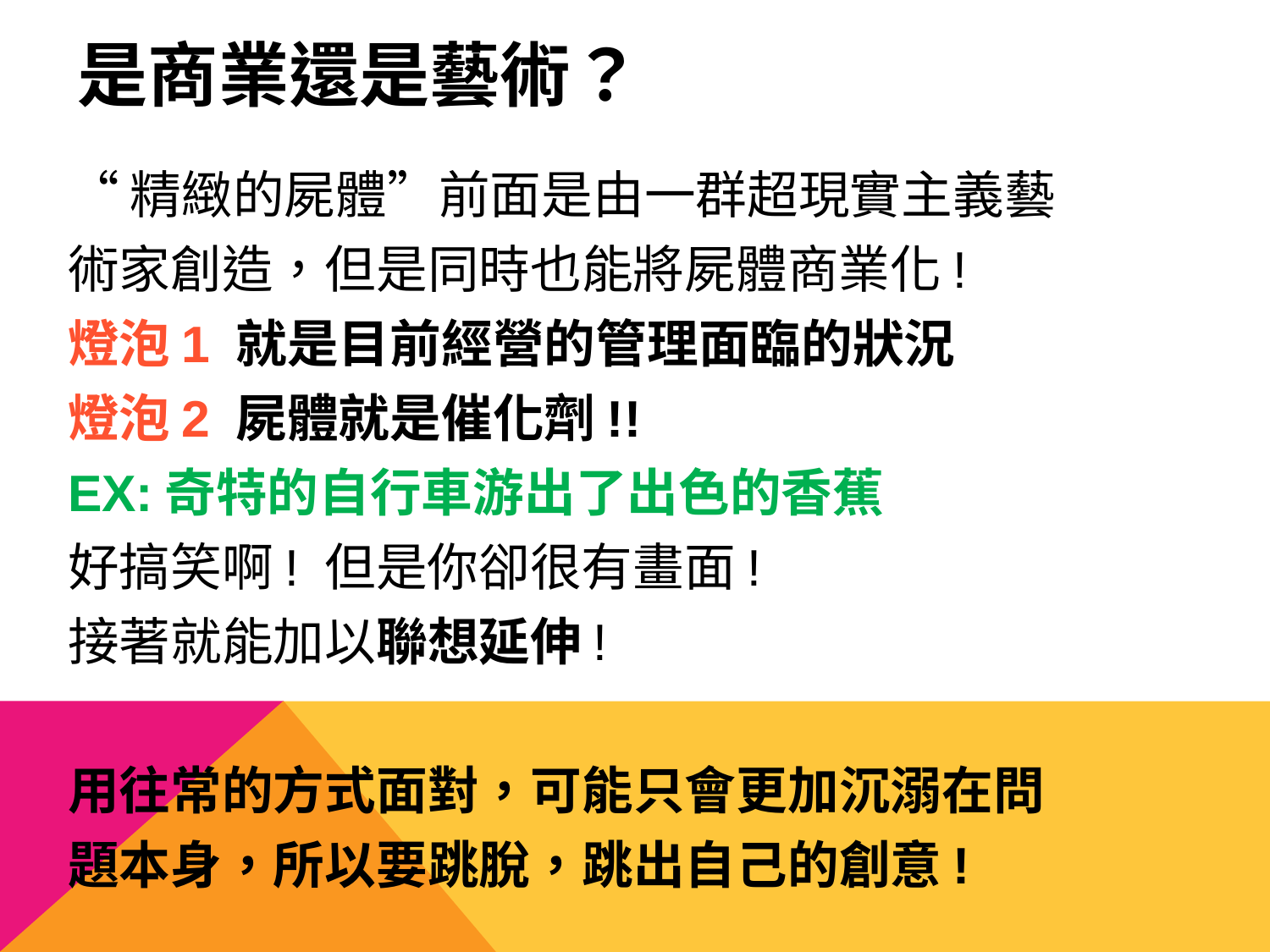

是商業還是藝術？
“精緻的屍體”前面是由一群超現實主義藝
術家創造，但是同時也能將屍體商業化!
燈泡1 就是目前經營的管理面臨的狀況
燈泡2 屍體就是催化劑!!
EX:奇特的自行車游出了出色的香蕉
好搞笑啊! 但是你卻很有畫面!
接著就能加以聯想延伸!

用往常的方式面對，可能只會更加沉溺在問
題本身，所以要跳脫，跳出自己的創意!